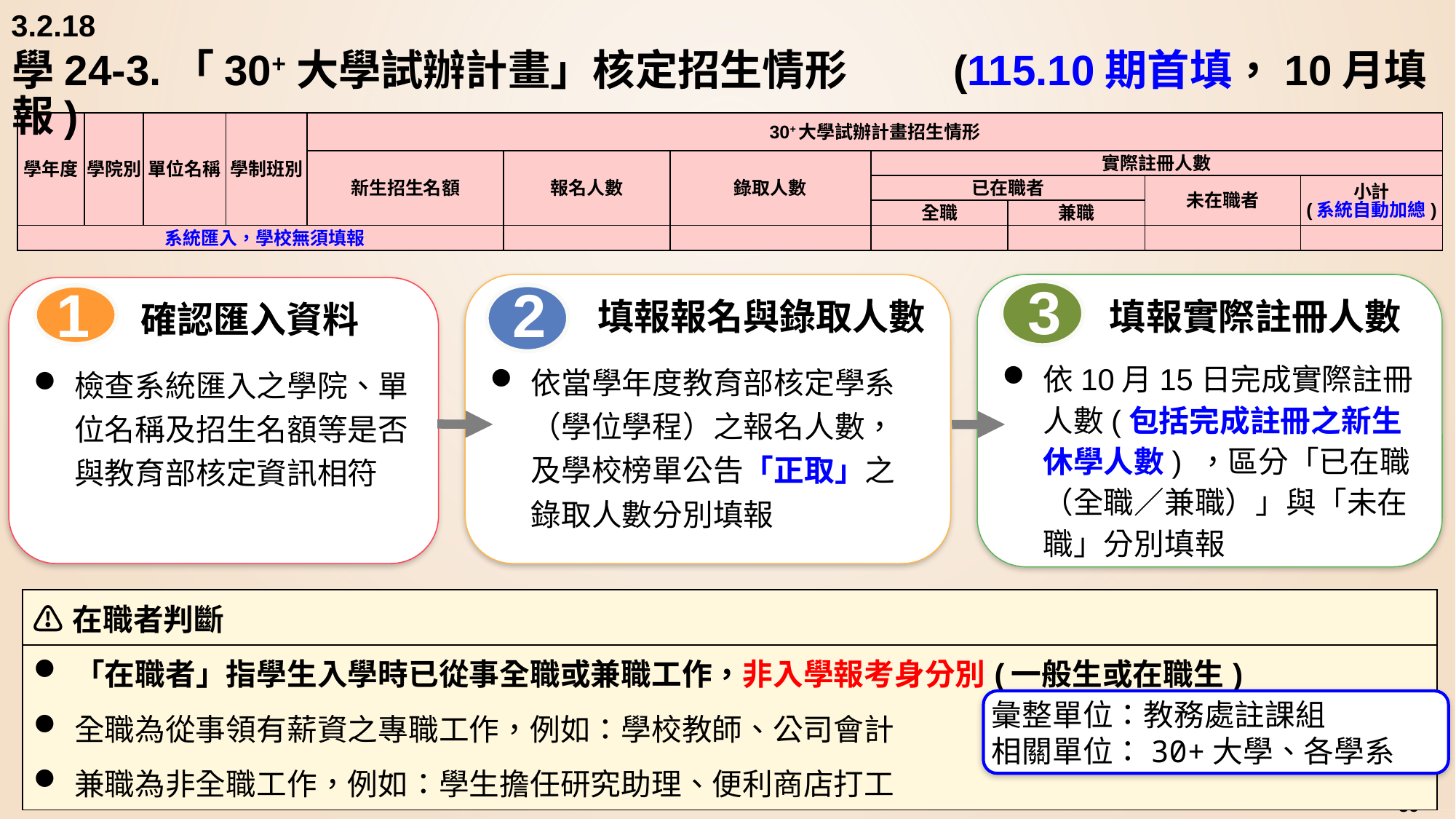

3.2.18
# 學24-3.「30+大學試辦計畫」核定招生情形	      (115.10期首填，10月填報)
| 學年度 | 學院別 | 單位名稱 | 學制班別 | 30+大學試辦計畫招生情形 |  |  |  |  |  |  |
| --- | --- | --- | --- | --- | --- | --- | --- | --- | --- | --- |
|  |  |  |  | 新生招生名額 | 報名人數 | 錄取人數 | 實際註冊人數 |  |  |  |
|  |  |  |  |  |  |  | 已在職者 |  | 未在職者 | 小計 (系統自動加總) |
|  |  |  |  |  |  |  | 全職 | 兼職 |  |  |
| 系統匯入，學校無須填報 |  |  |  | 學校無須填報 |  |  |  |  |  |  |
1

確認匯入資料

檢查系統匯入之學院、單位名稱及招生名額等是否與教育部核定資訊相符
2

填報報名與錄取人數

依當學年度教育部核定學系（學位學程）之報名人數，及學校榜單公告「正取」之錄取人數分別填報
填報實際註冊人數

依10月15日完成實際註冊人數(包括完成註冊之新生休學人數) ，區分「已在職（全職／兼職）」與「未在職」分別填報

3
| ⚠️在職者判斷 |
| --- |
| 「在職者」指學生入學時已從事全職或兼職工作，非入學報考身分別(一般生或在職生) |
| 全職為從事領有薪資之專職工作，例如：學校教師、公司會計 |
| 兼職為非全職工作，例如：學生擔任研究助理、便利商店打工 |
彙整單位：教務處註課組
相關單位：30+大學、各學系